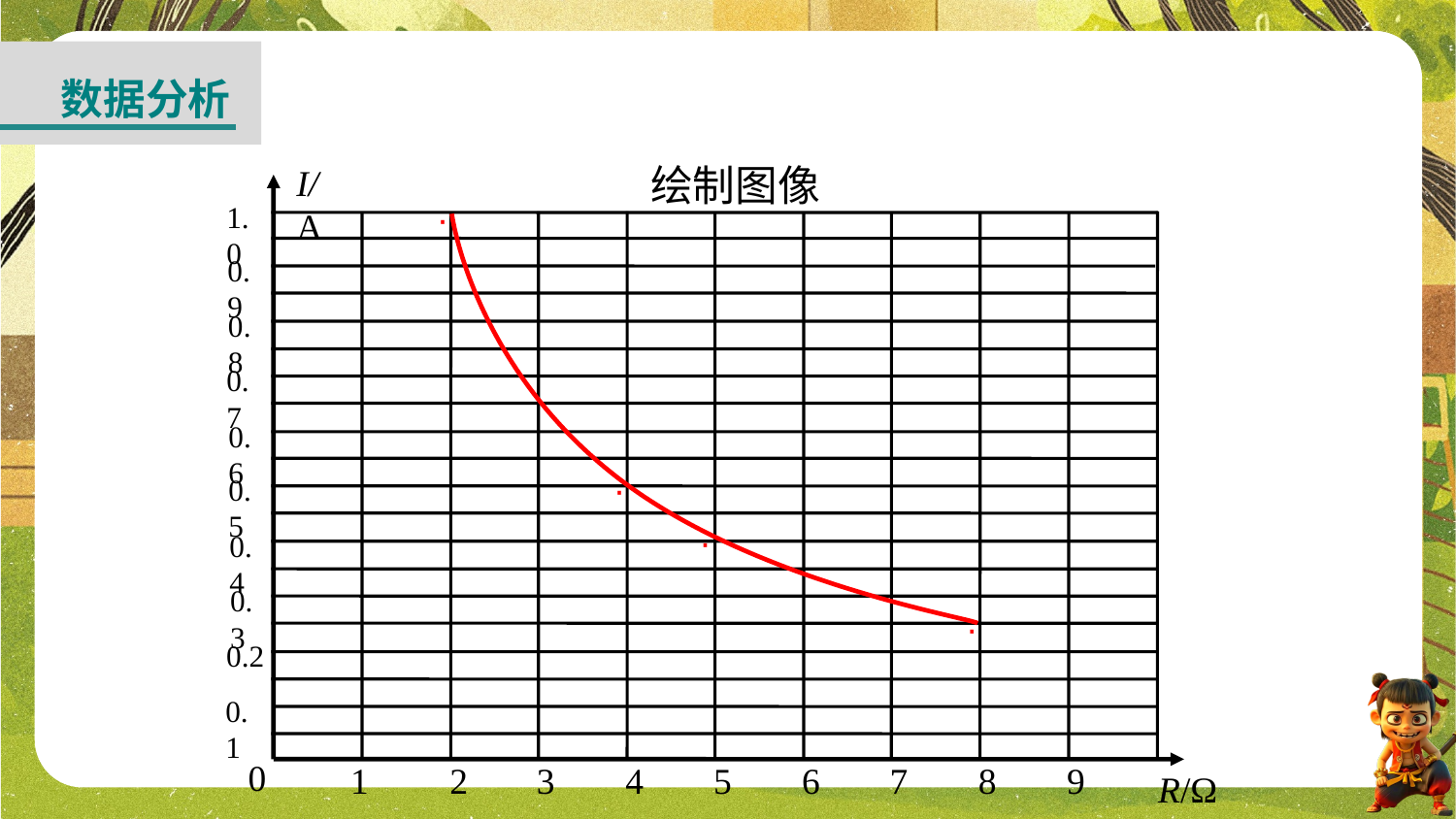

数据分析
绘制图像
I/A

1.0
0.9
0.8
0.7
0.6
0.5
0.4
0.3
0.2
0.1
0
1
7
2
3
4
5
6
8
9
R/Ω
·

·
·
·